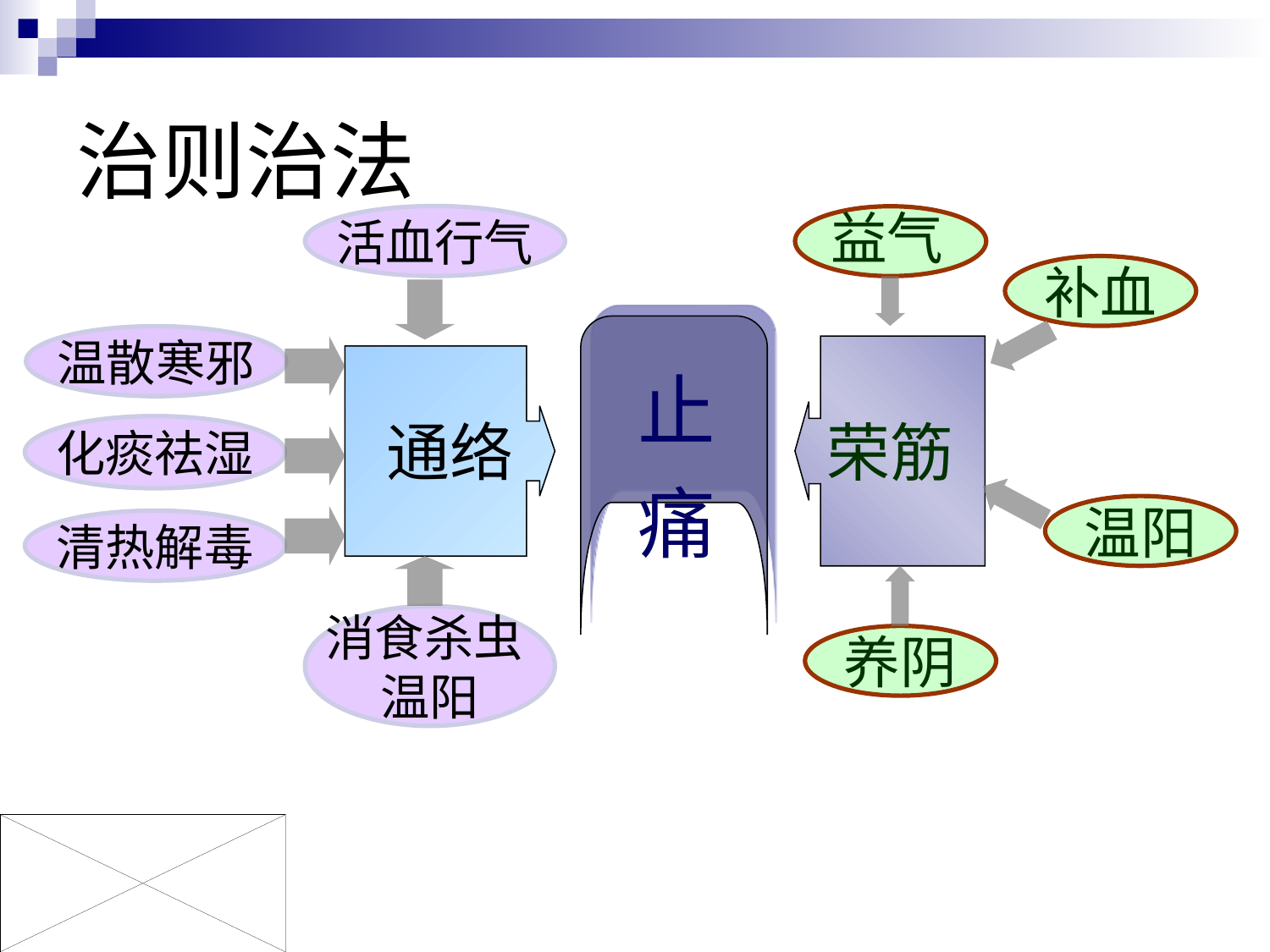

# 治则治法
益气

活血行气
补血

温散寒邪

荣筋
通络
止
痛
化痰祛湿

温阳

清热解毒

消食杀虫
温阳
养阴